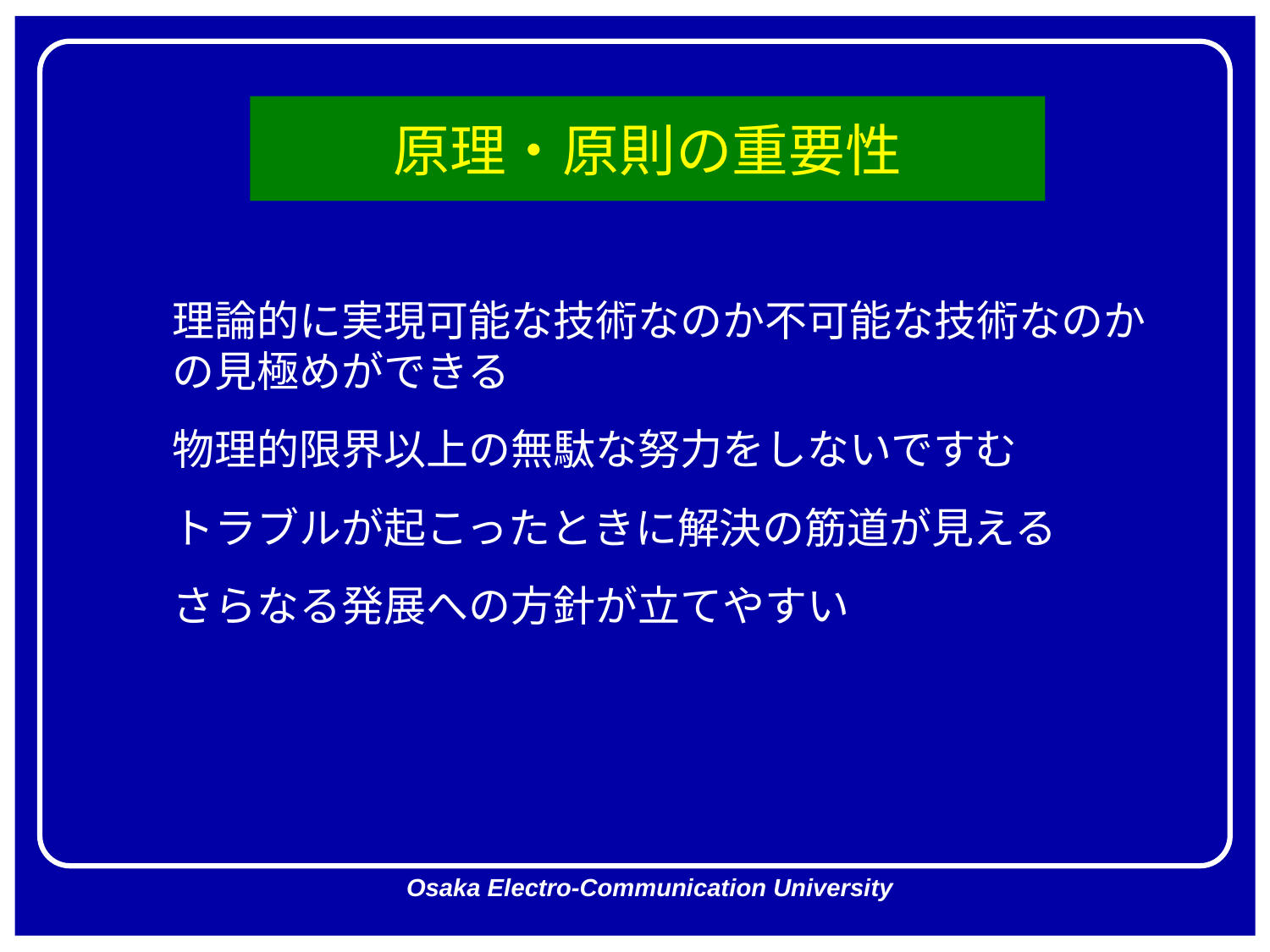

# 原理・原則の重要性
理論的に実現可能な技術なのか不可能な技術なのかの見極めができる
物理的限界以上の無駄な努力をしないですむ
トラブルが起こったときに解決の筋道が見える
さらなる発展への方針が立てやすい
Osaka Electro-Communication University